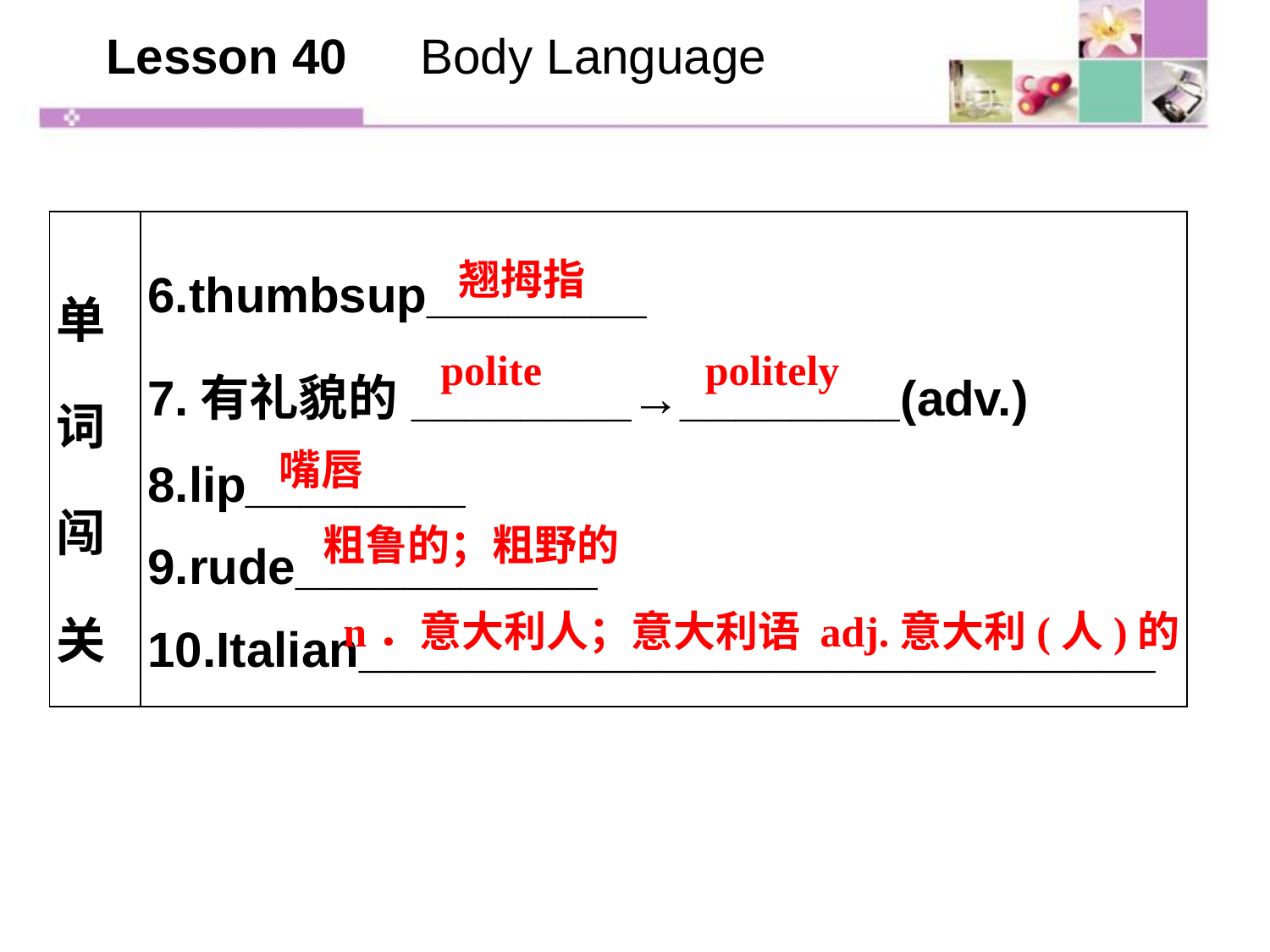

Lesson 40　Body Language
| 单词闯关 | 6.thumbs­up\_\_\_\_\_\_\_\_ 7.有礼貌的\_\_\_\_\_\_\_\_→\_\_\_\_\_\_\_\_(adv.) 8.lip\_\_\_\_\_\_\_\_ 9.rude\_\_\_\_\_\_\_\_\_\_\_ 10.Italian\_\_\_\_\_\_\_\_\_\_\_\_\_\_\_\_\_\_\_\_\_\_\_\_\_\_\_\_\_ |
| --- | --- |
翘拇指
polite		 politely
嘴唇
粗鲁的；粗野的
n．意大利人；意大利语 adj.意大利(人)的